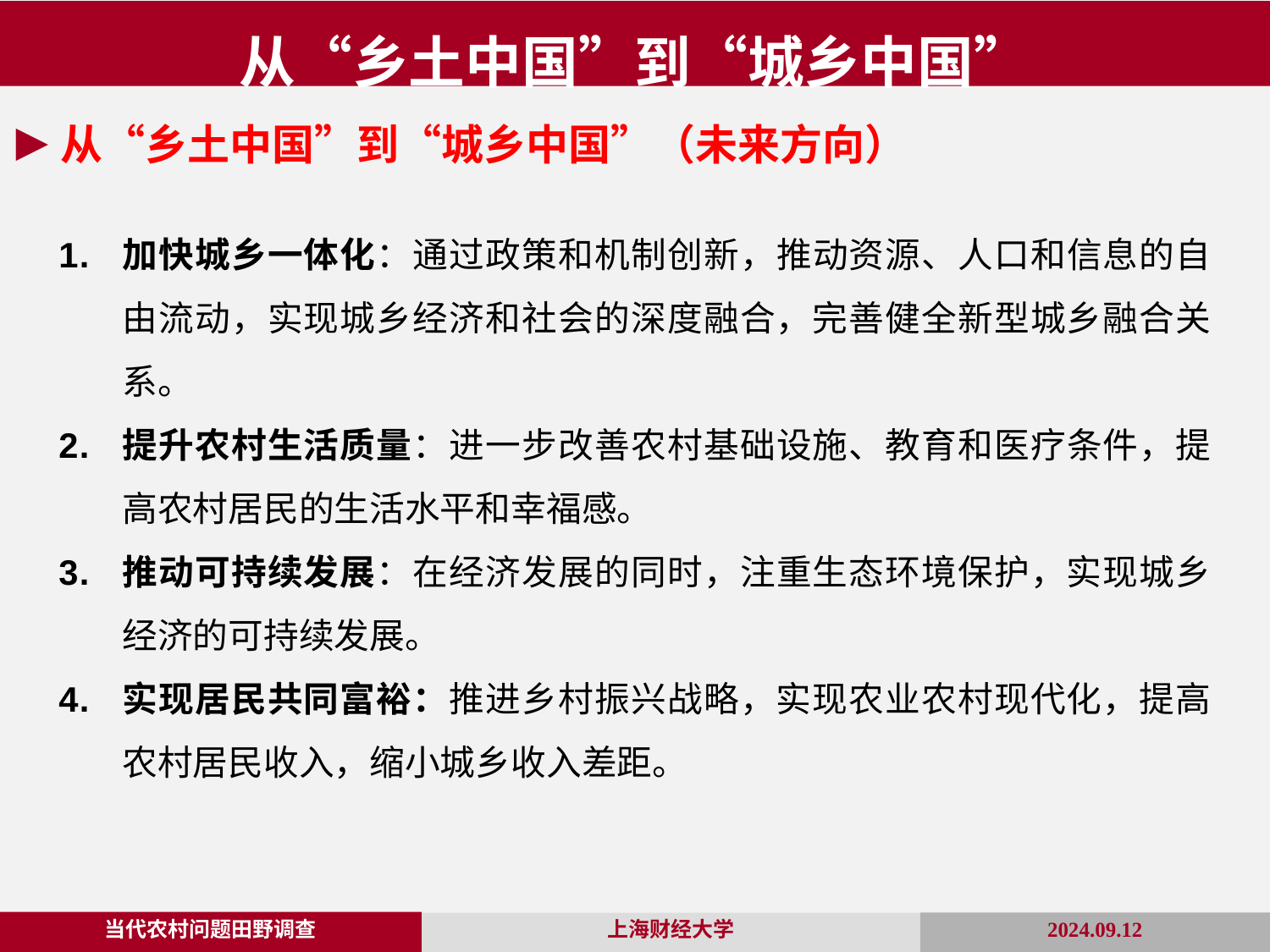

从“乡土中国”到“城乡中国”
从“乡土中国”到“城乡中国”（未来方向）
加快城乡一体化：通过政策和机制创新，推动资源、人口和信息的自由流动，实现城乡经济和社会的深度融合，完善健全新型城乡融合关系。
提升农村生活质量：进一步改善农村基础设施、教育和医疗条件，提高农村居民的生活水平和幸福感。
推动可持续发展：在经济发展的同时，注重生态环境保护，实现城乡经济的可持续发展。
实现居民共同富裕：推进乡村振兴战略，实现农业农村现代化，提高农村居民收入，缩小城乡收入差距。
当代农村问题田野调查
上海财经大学
2024.09.12